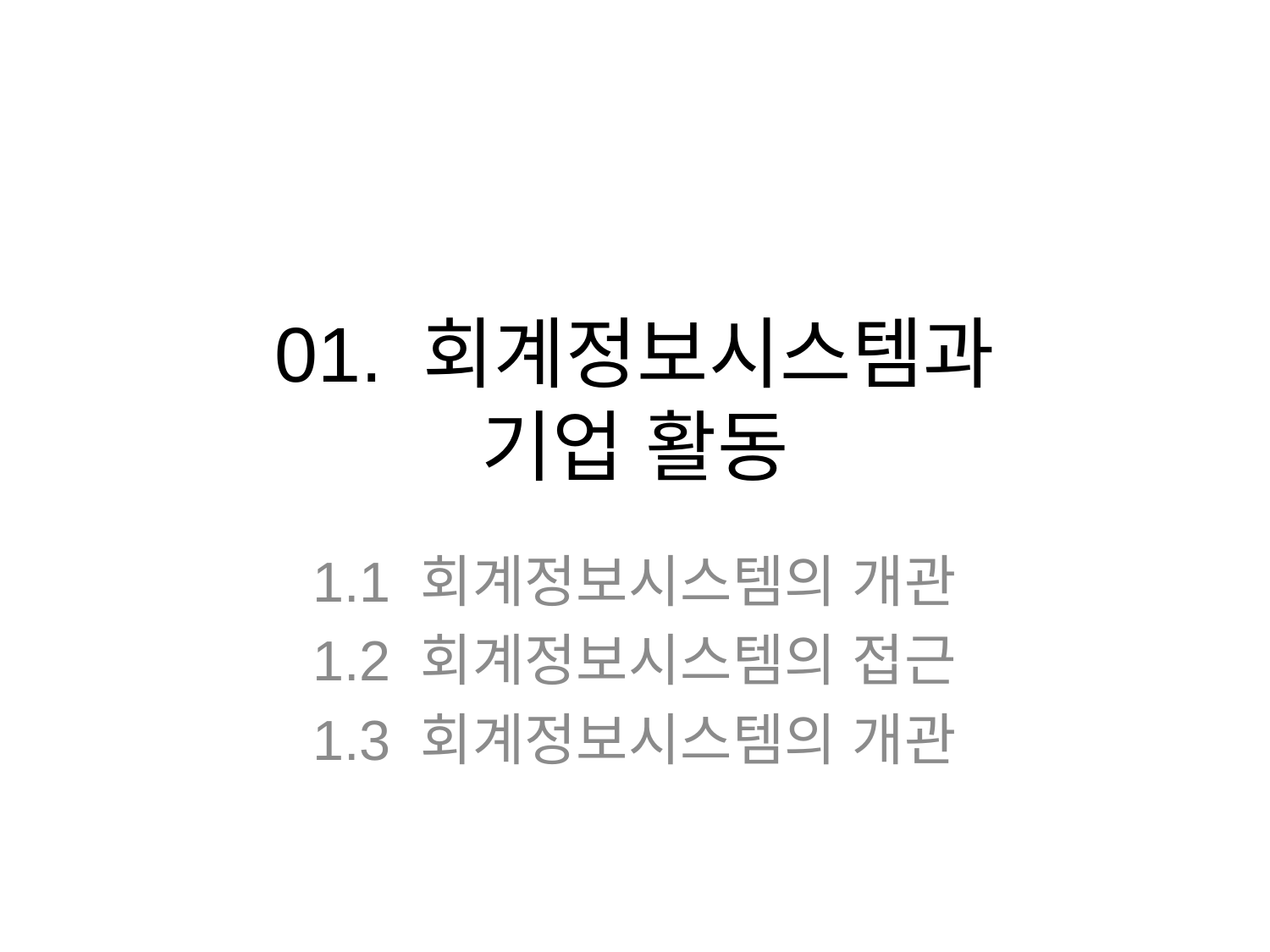

# 01. 회계정보시스템과 기업 활동
1.1 회계정보시스템의 개관
1.2 회계정보시스템의 접근
1.3 회계정보시스템의 개관